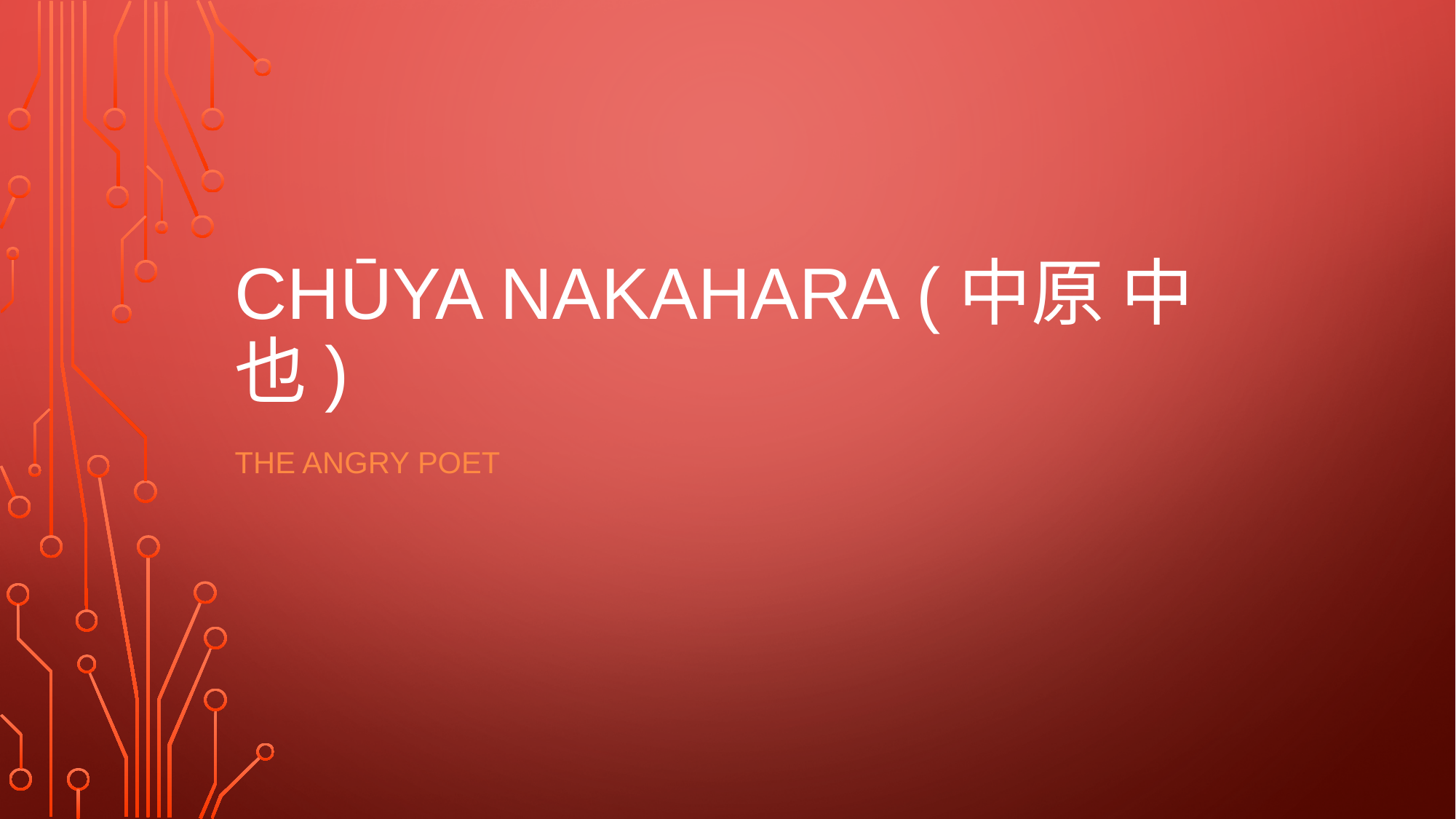

# Chūya Nakahara (中原 中也)
The angry poet